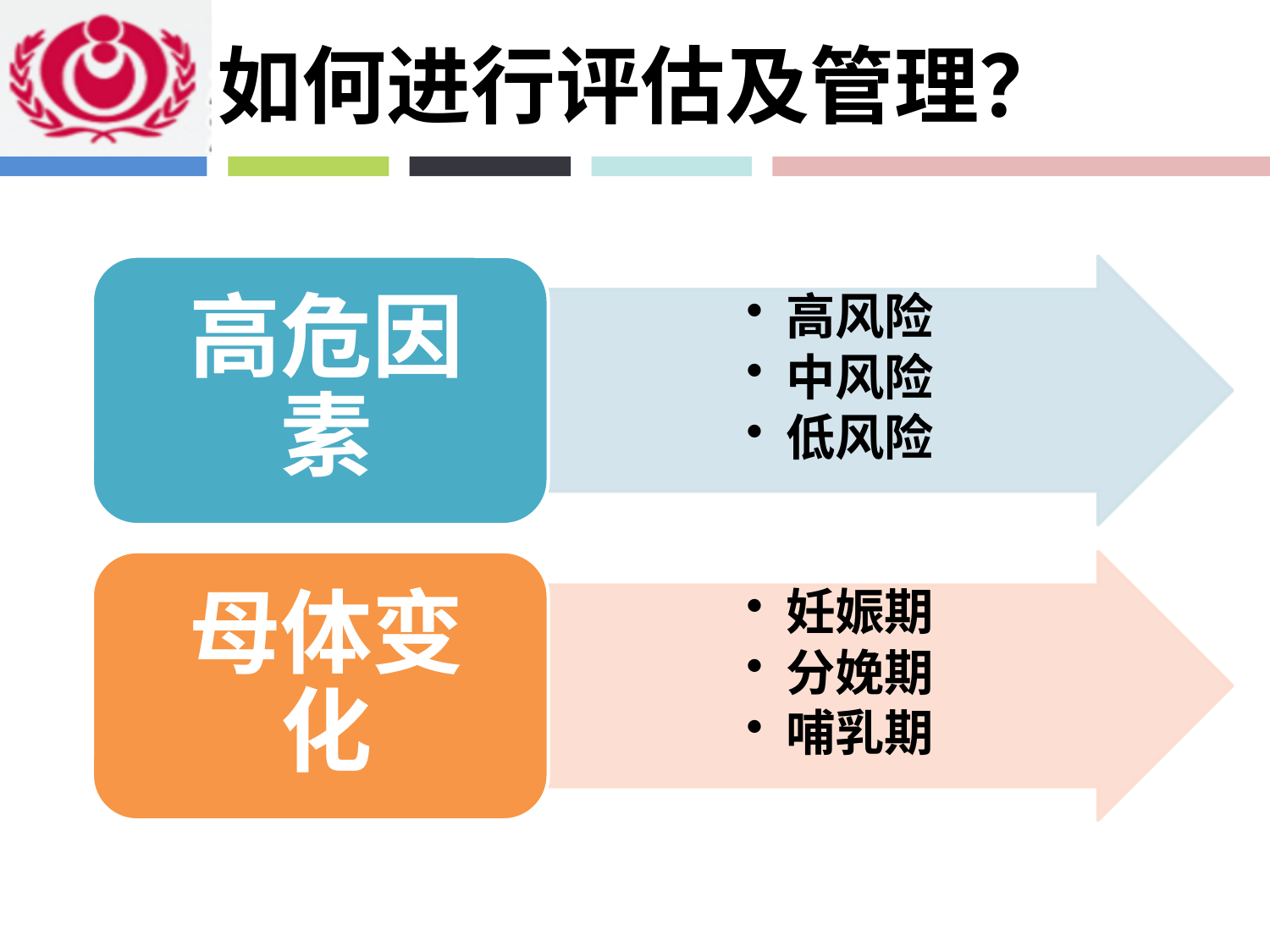

如何进行评估及管理？
高风险
中风险
低风险
高危因素
妊娠期
分娩期
哺乳期
母体变化